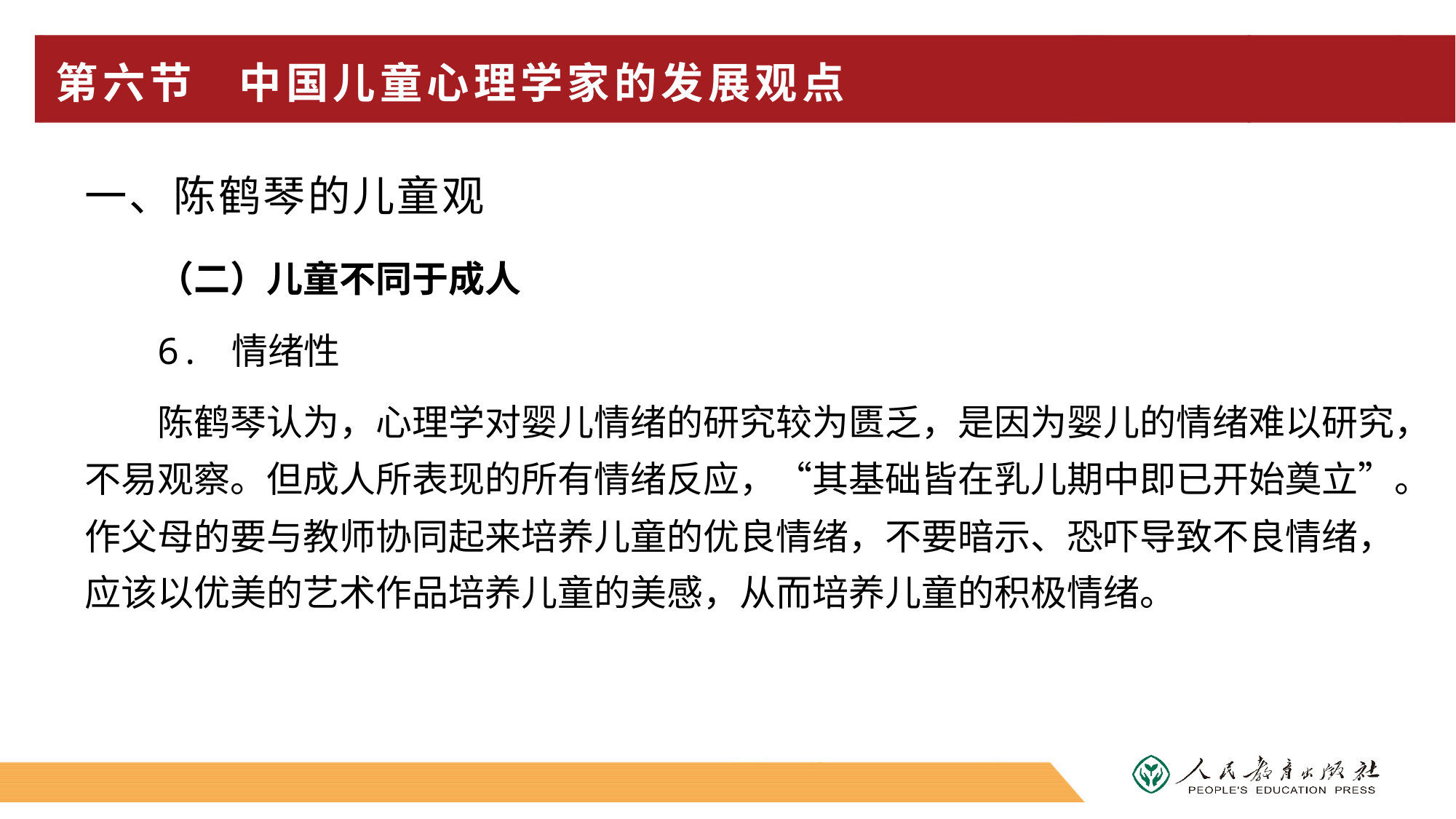

# 第六节   中国儿童心理学家的发展观点
一、陈鹤琴的儿童观
（二）儿童不同于成人
6. 情绪性
陈鹤琴认为，心理学对婴儿情绪的研究较为匮乏，是因为婴儿的情绪难以研究，不易观察。但成人所表现的所有情绪反应，“其基础皆在乳儿期中即已开始奠立”。作父母的要与教师协同起来培养儿童的优良情绪，不要暗示、恐吓导致不良情绪，应该以优美的艺术作品培养儿童的美感，从而培养儿童的积极情绪。